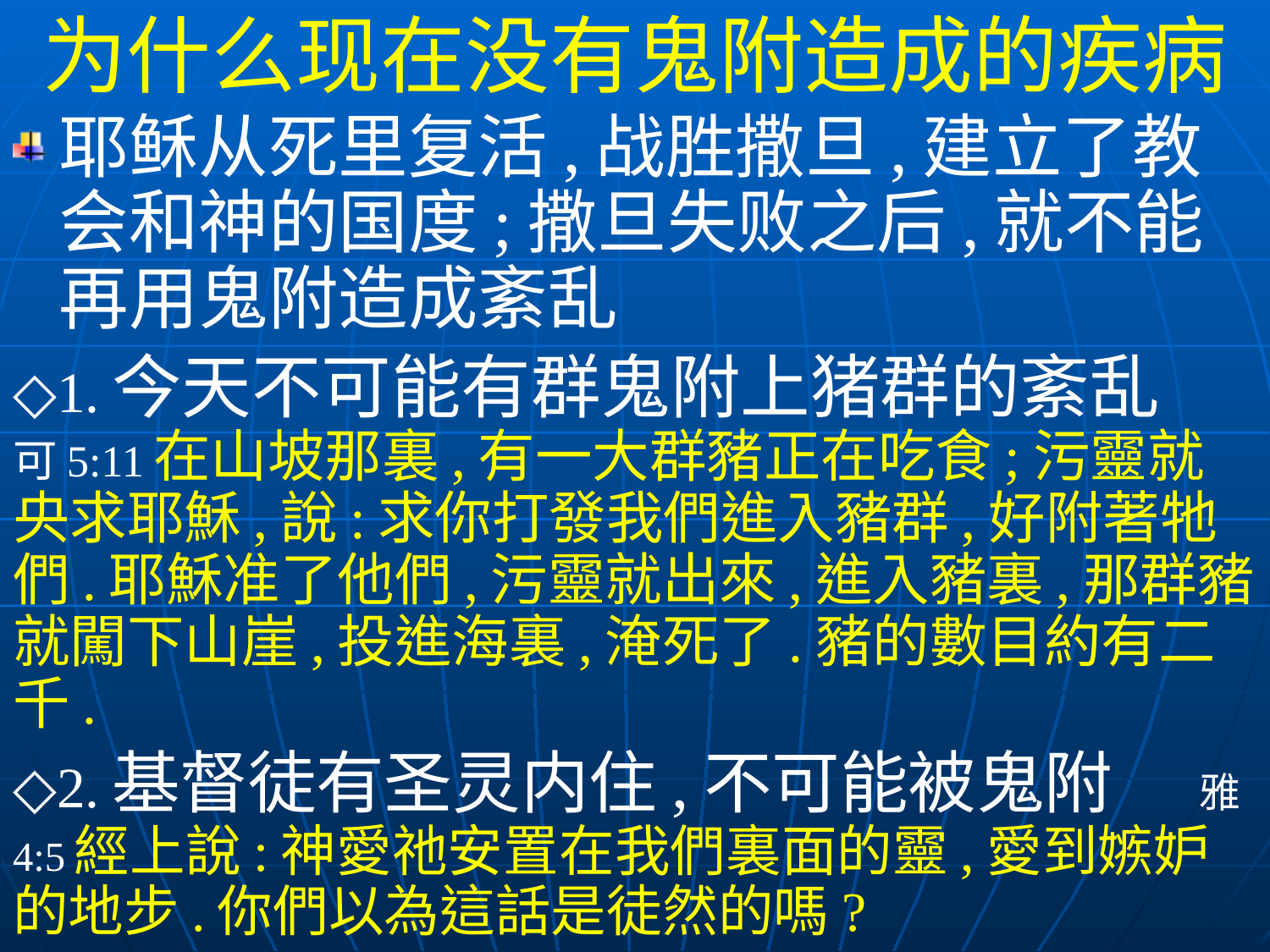

为什么现在没有鬼附造成的疾病
耶稣从死里复活,战胜撒旦,建立了教会和神的国度;撒旦失败之后,就不能再用鬼附造成紊乱
◇1.今天不可能有群鬼附上猪群的紊乱    可5:11在山坡那裏,有一大群豬正在吃食;污靈就央求耶穌,說:求你打發我們進入豬群,好附著牠們.耶穌准了他們,污靈就出來,進入豬裏,那群豬就闖下山崖,投進海裏,淹死了.豬的數目約有二千.
◇2.基督徒有圣灵内住,不可能被鬼附      雅4:5經上說:神愛祂安置在我們裏面的靈,愛到嫉妒的地步.你們以為這話是徒然的嗎?